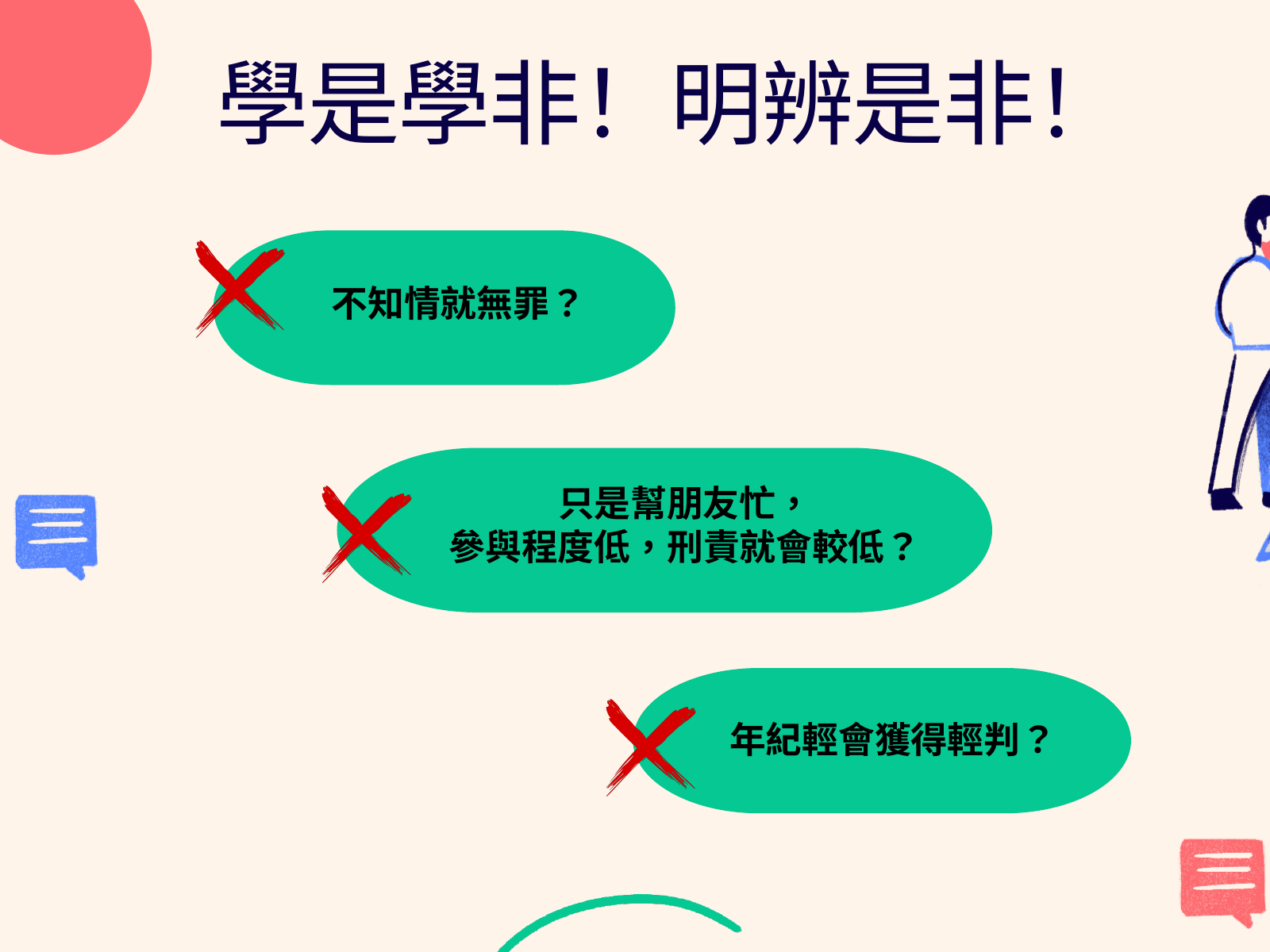

學是學非！明辨是非！

不知情就無罪？

只是幫朋友忙，
參與程度低，刑責就會較低？

年紀輕會獲得輕判？